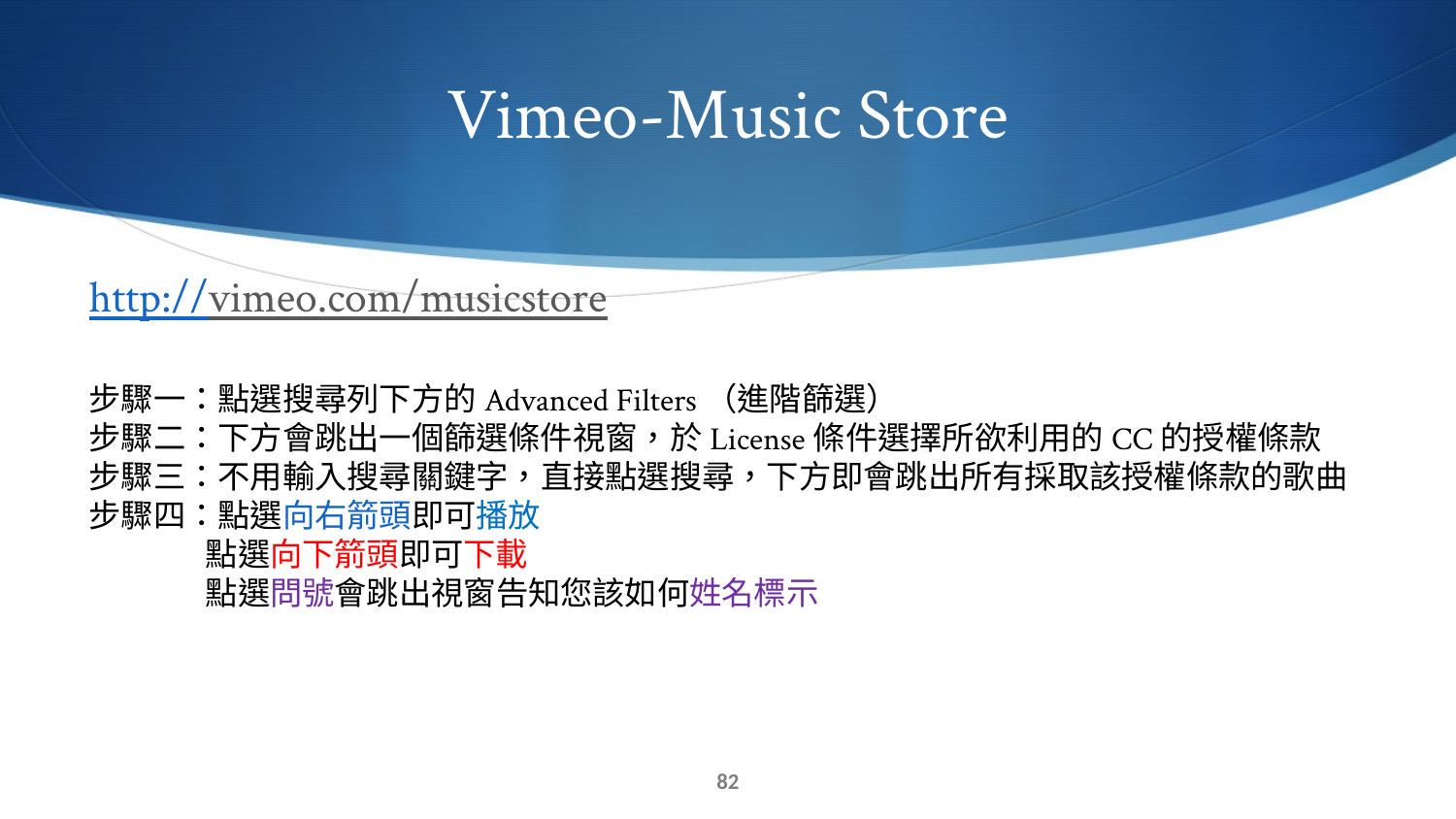

# Vimeo-Music Store
http://vimeo.com/musicstore
步驟一：點選搜尋列下方的Advanced Filters（進階篩選）
步驟二：下方會跳出一個篩選條件視窗，於License條件選擇所欲利用的CC的授權條款
步驟三：不用輸入搜尋關鍵字，直接點選搜尋，下方即會跳出所有採取該授權條款的歌曲
步驟四：點選向右箭頭即可播放
                點選向下箭頭即可下載
                點選問號會跳出視窗告知您該如何姓名標示
82